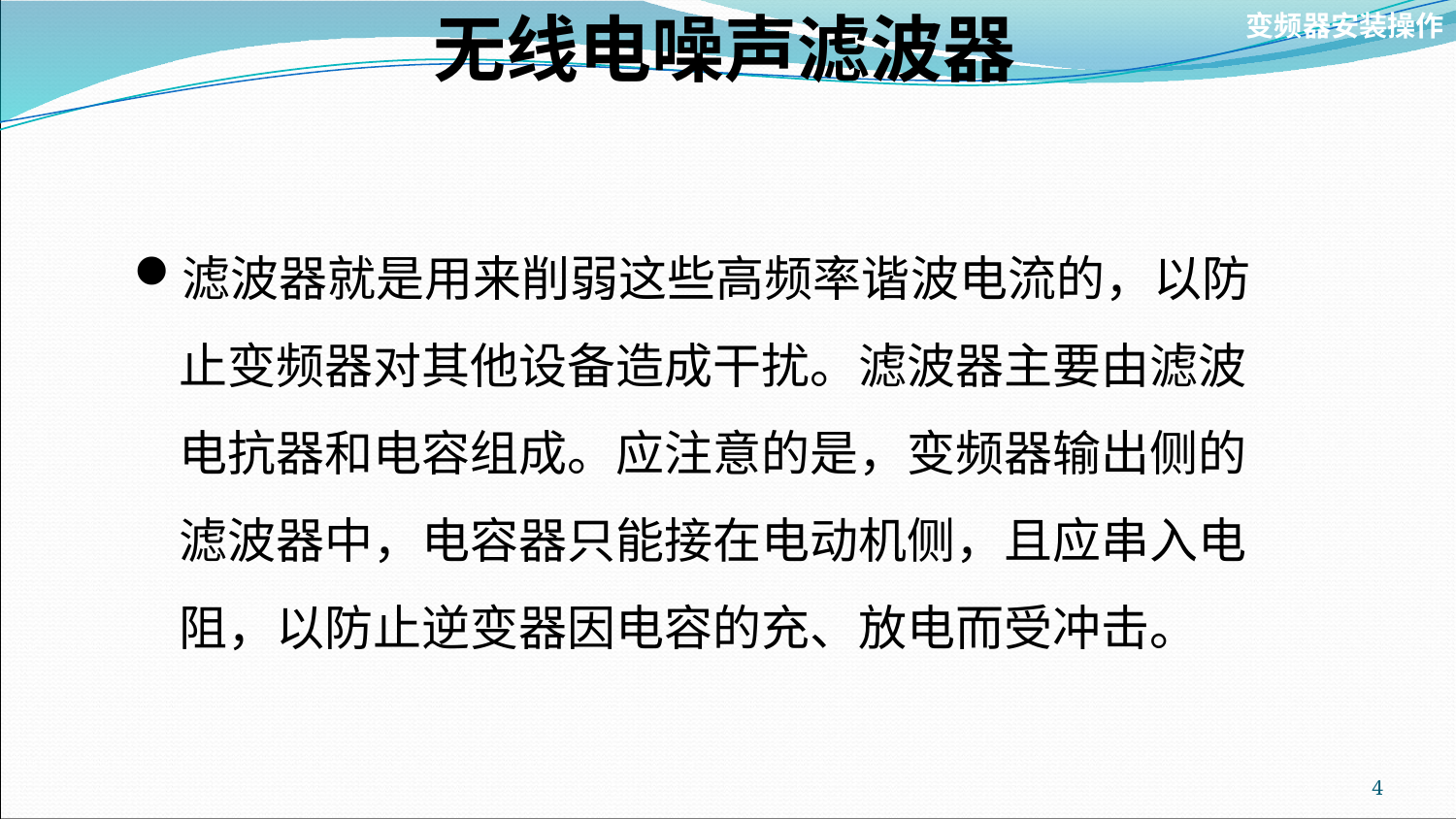

# 无线电噪声滤波器
变频器安装操作
滤波器就是用来削弱这些高频率谐波电流的，以防止变频器对其他设备造成干扰。滤波器主要由滤波电抗器和电容组成。应注意的是，变频器输出侧的滤波器中，电容器只能接在电动机侧，且应串入电阻，以防止逆变器因电容的充、放电而受冲击。
4